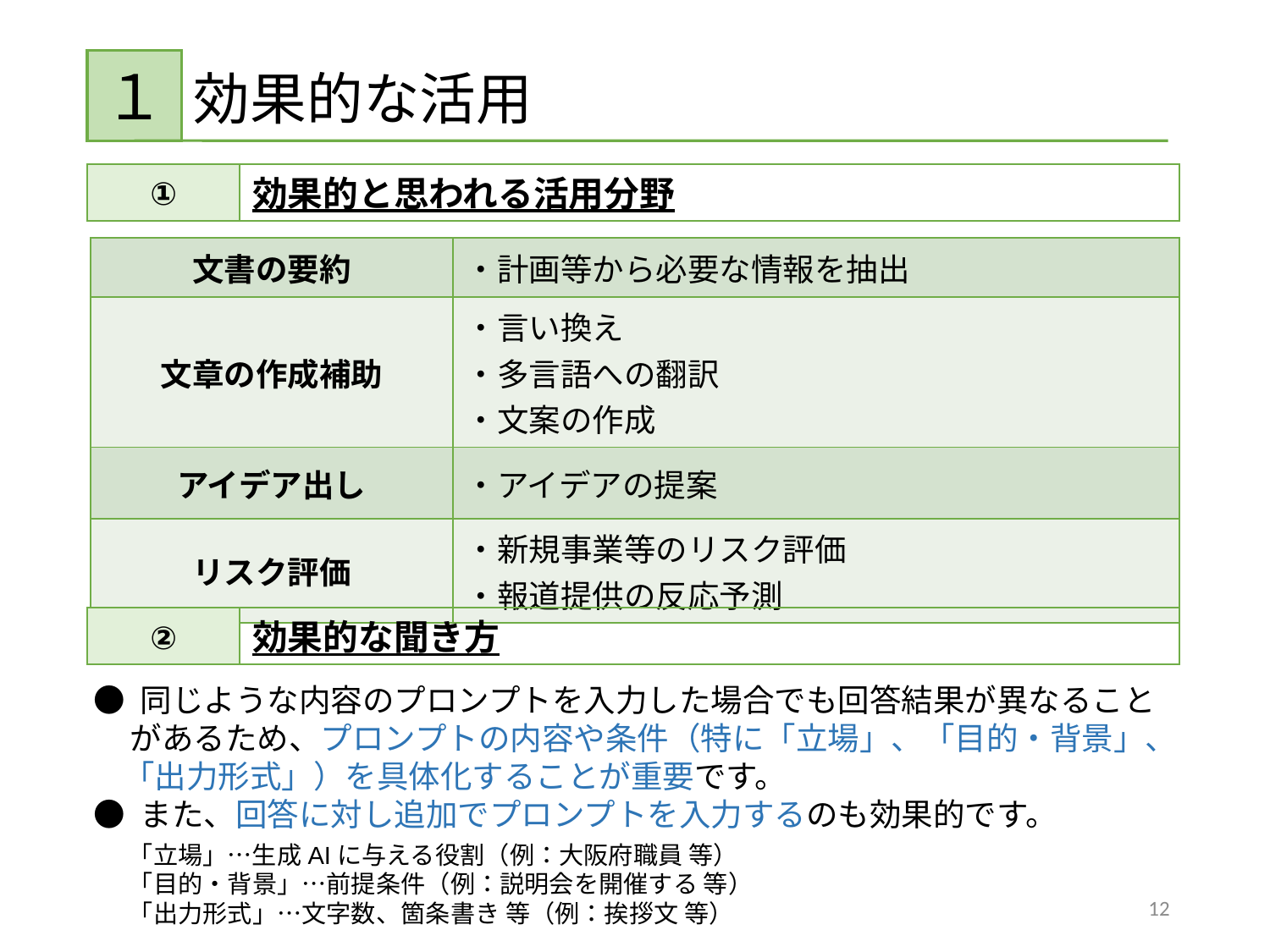

１
効果的な活用
①
効果的と思われる活用分野
| 文書の要約 | ・計画等から必要な情報を抽出 |
| --- | --- |
| 文章の作成補助 | ・言い換え ・多言語への翻訳 ・文案の作成 |
| アイデア出し | ・アイデアの提案 |
| リスク評価 | ・新規事業等のリスク評価 ・報道提供の反応予測 |
②
効果的な聞き方
● 同じような内容のプロンプトを入力した場合でも回答結果が異なること
    があるため、プロンプトの内容や条件（特に「立場」、「目的・背景」、
   「出力形式」）を具体化することが重要です。
● また、回答に対し追加でプロンプトを入力するのも効果的です。
「立場」…生成AIに与える役割（例：大阪府職員 等）
「目的・背景」…前提条件（例：説明会を開催する 等）
「出力形式」…文字数、箇条書き 等（例：挨拶文 等）
12